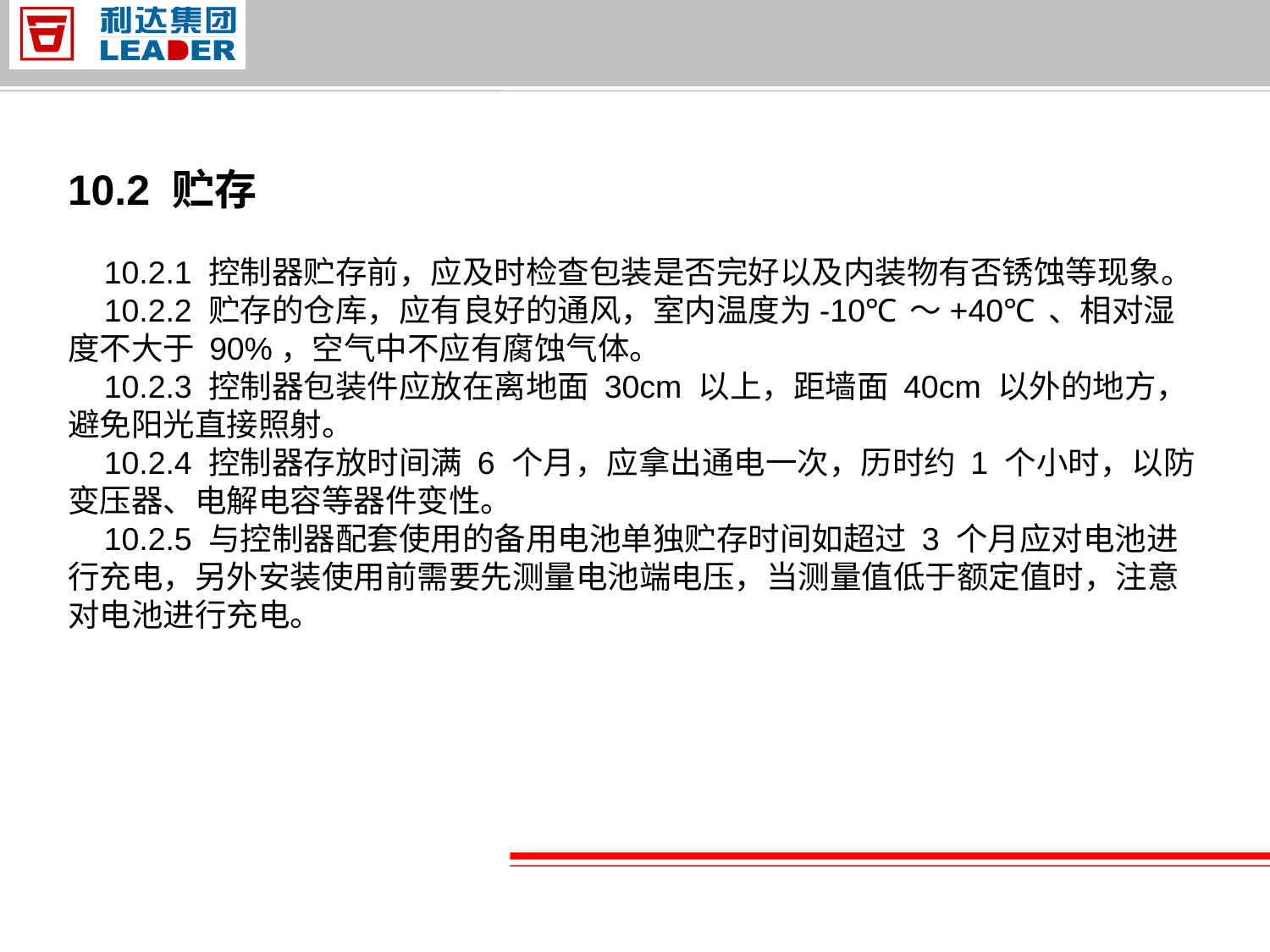

10.2 贮存
    10.2.1 控制器贮存前，应及时检查包装是否完好以及内装物有否锈蚀等现象。
    10.2.2 贮存的仓库，应有良好的通风，室内温度为-10℃～+40℃、相对湿度不大于 90%，空气中不应有腐蚀气体。
    10.2.3 控制器包装件应放在离地面 30cm 以上，距墙面 40cm 以外的地方，避免阳光直接照射。
    10.2.4 控制器存放时间满 6 个月，应拿出通电一次，历时约 1 个小时，以防变压器、电解电容等器件变性。
    10.2.5 与控制器配套使用的备用电池单独贮存时间如超过 3 个月应对电池进行充电，另外安装使用前需要先测量电池端电压，当测量值低于额定值时，注意对电池进行充电。